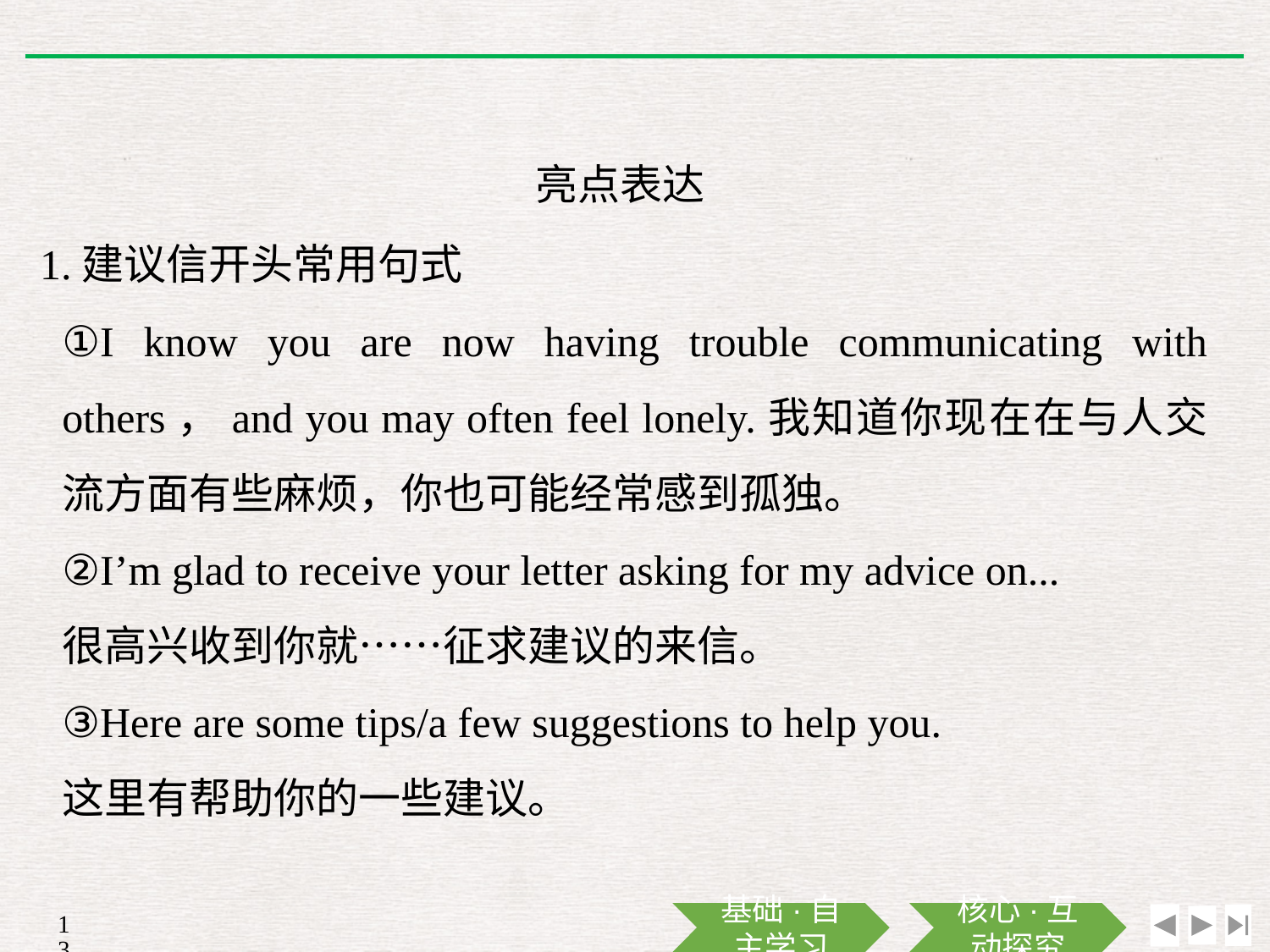

亮点表达
1.建议信开头常用句式
①I know you are now having trouble communicating with others，and you may often feel lonely.我知道你现在在与人交流方面有些麻烦，你也可能经常感到孤独。
②I’m glad to receive your letter asking for my advice on...
很高兴收到你就……征求建议的来信。
③Here are some tips/a few suggestions to help you.
这里有帮助你的一些建议。